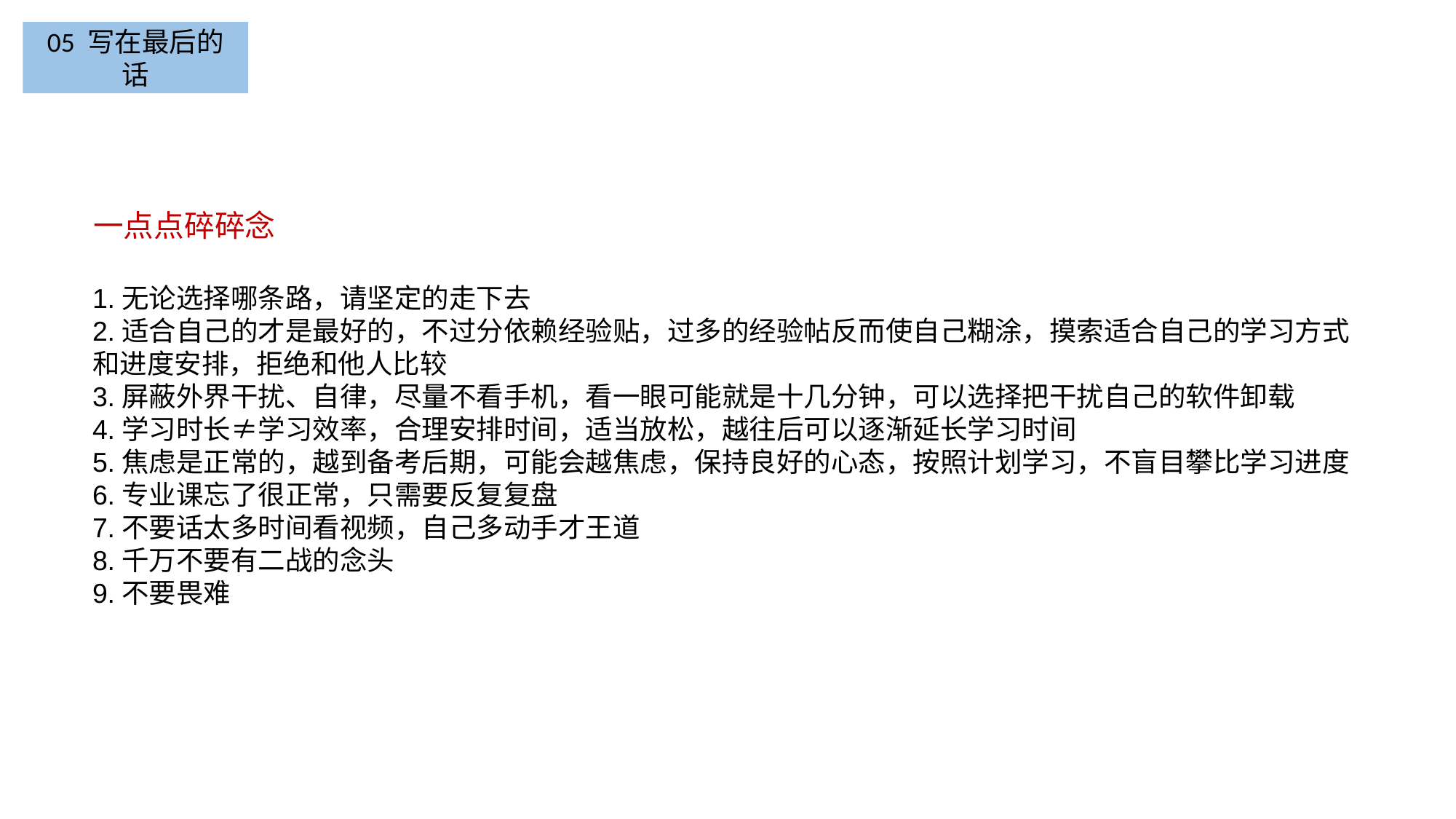

05 写在最后的话
一点点碎碎念
1.无论选择哪条路，请坚定的走下去
2.适合自己的才是最好的，不过分依赖经验贴，过多的经验帖反而使自己糊涂，摸索适合自己的学习方式和进度安排，拒绝和他人比较
3.屏蔽外界干扰、自律，尽量不看手机，看一眼可能就是十几分钟，可以选择把干扰自己的软件卸载
4.学习时长≠学习效率，合理安排时间，适当放松，越往后可以逐渐延长学习时间
5.焦虑是正常的，越到备考后期，可能会越焦虑，保持良好的心态，按照计划学习，不盲目攀比学习进度
6.专业课忘了很正常，只需要反复复盘
7.不要话太多时间看视频，自己多动手才王道
8.千万不要有二战的念头
9.不要畏难